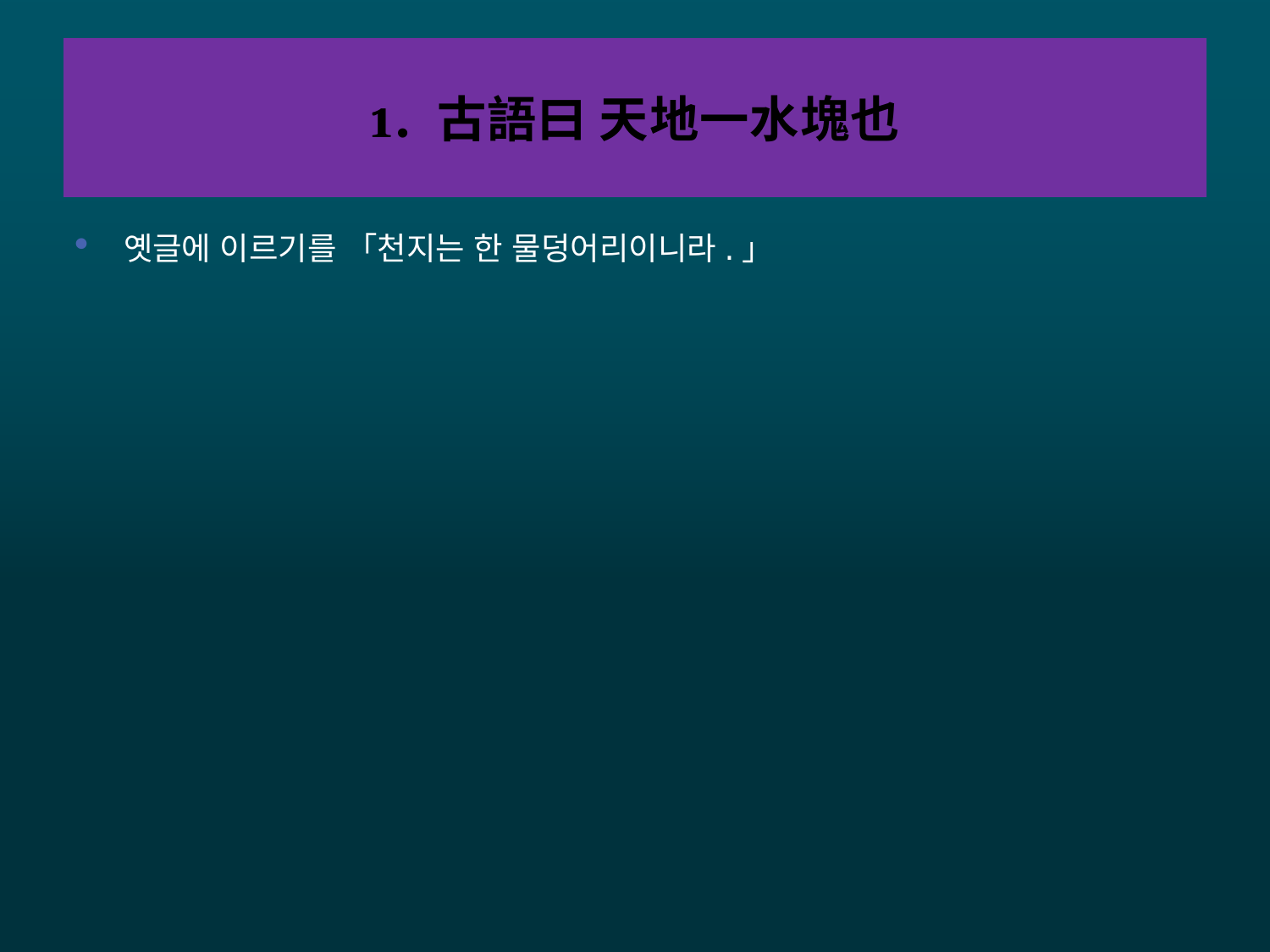

# 1. 古語曰 天地一水塊也
옛글에 이르기를 「천지는 한 물덩어리이니라.」